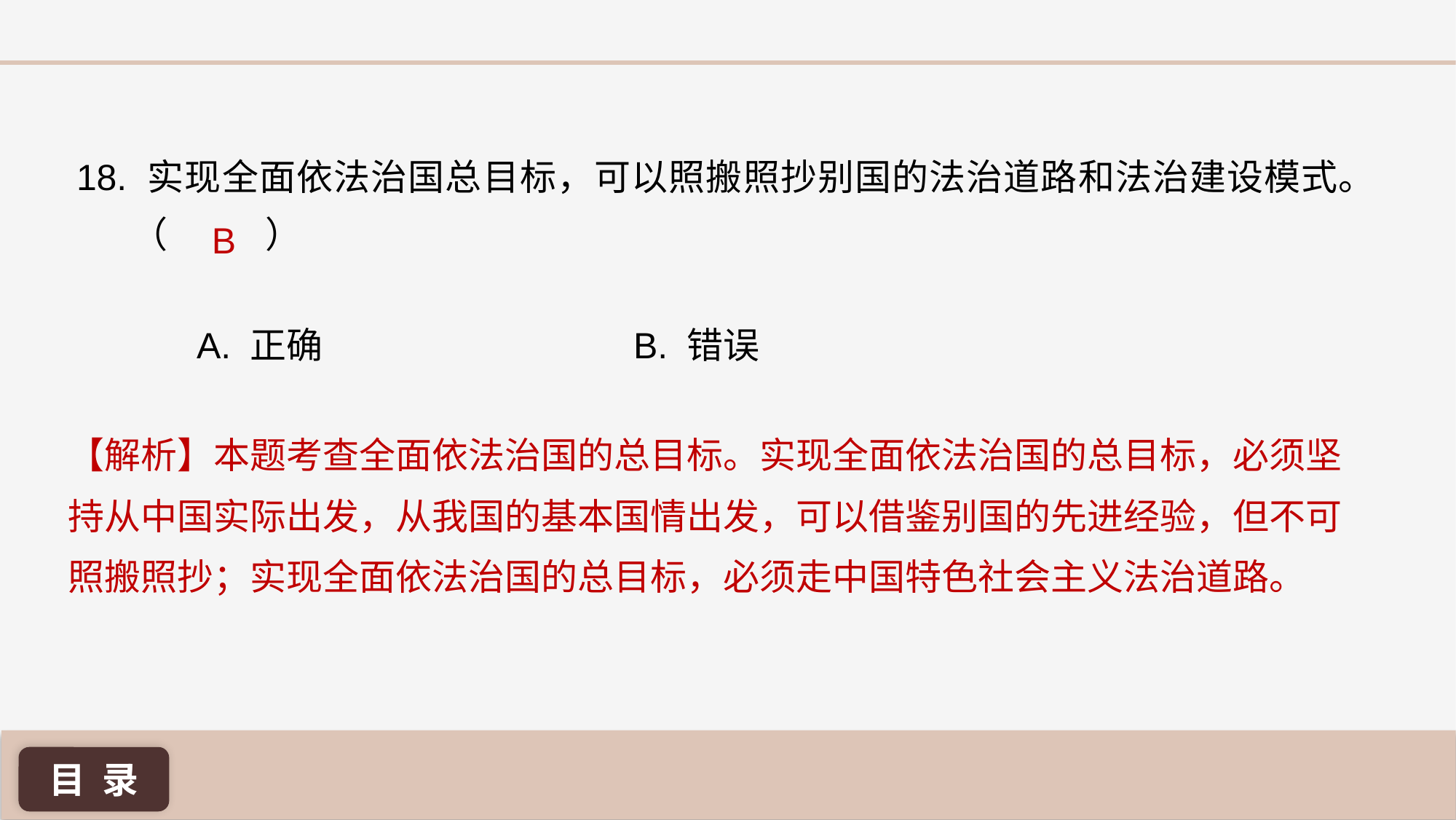

18. 实现全面依法治国总目标，可以照搬照抄别国的法治道路和法治建设模式。（            ）
B
A. 正确 			B. 错误
【解析】本题考查全面依法治国的总目标。实现全面依法治国的总目标，必须坚持从中国实际出发，从我国的基本国情出发，可以借鉴别国的先进经验，但不可照搬照抄；实现全面依法治国的总目标，必须走中国特色社会主义法治道路。